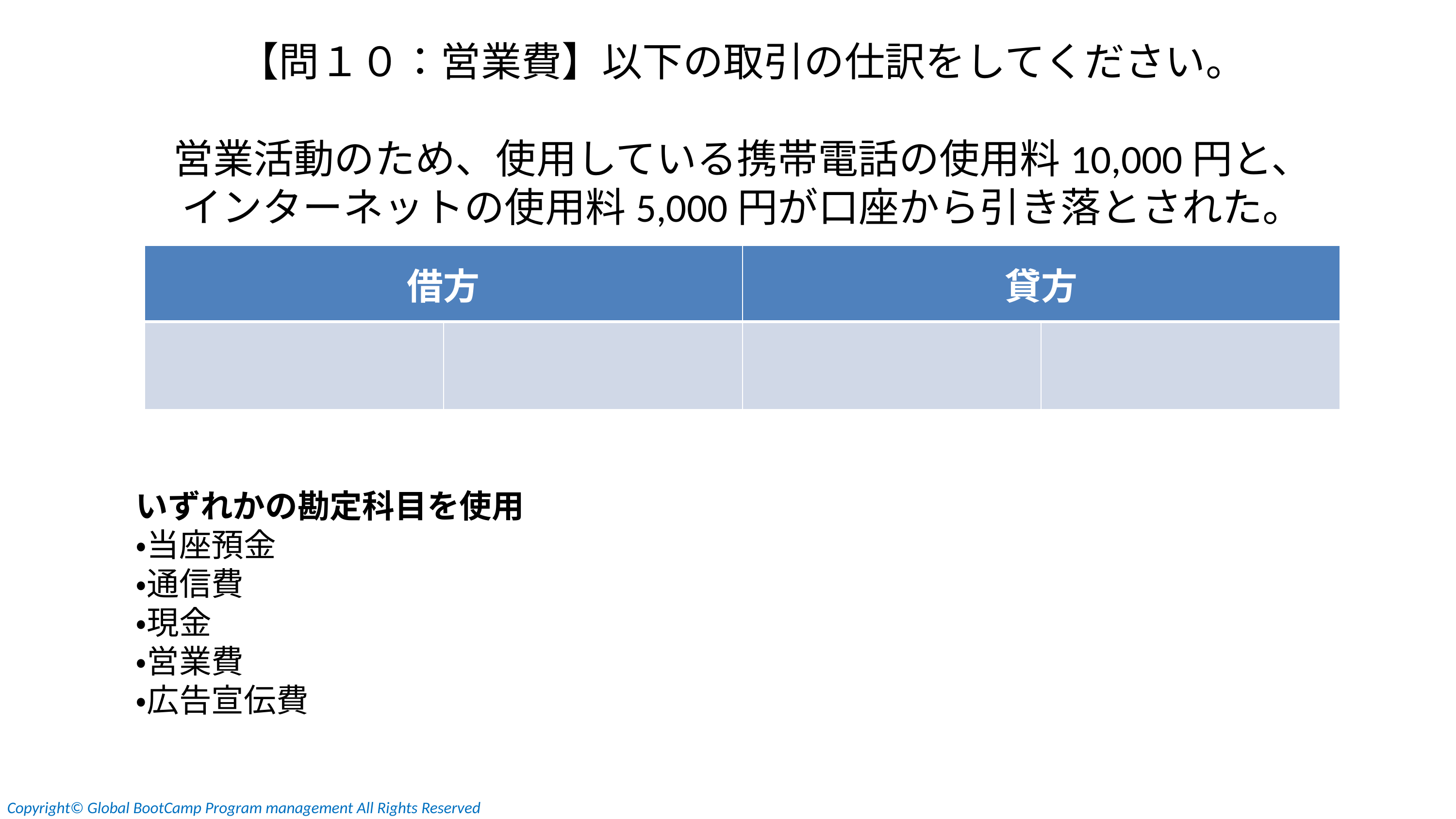

【問１０：営業費】以下の取引の仕訳をしてください。

営業活動のため、使用している携帯電話の使用料10,000円と、
インターネットの使用料5,000円が口座から引き落とされた。
| 借方 |  | 貸方 |  |
| --- | --- | --- | --- |
|  |  |  |  |
いずれかの勘定科目を使用
・当座預金
・通信費
・現金
・営業費
・広告宣伝費